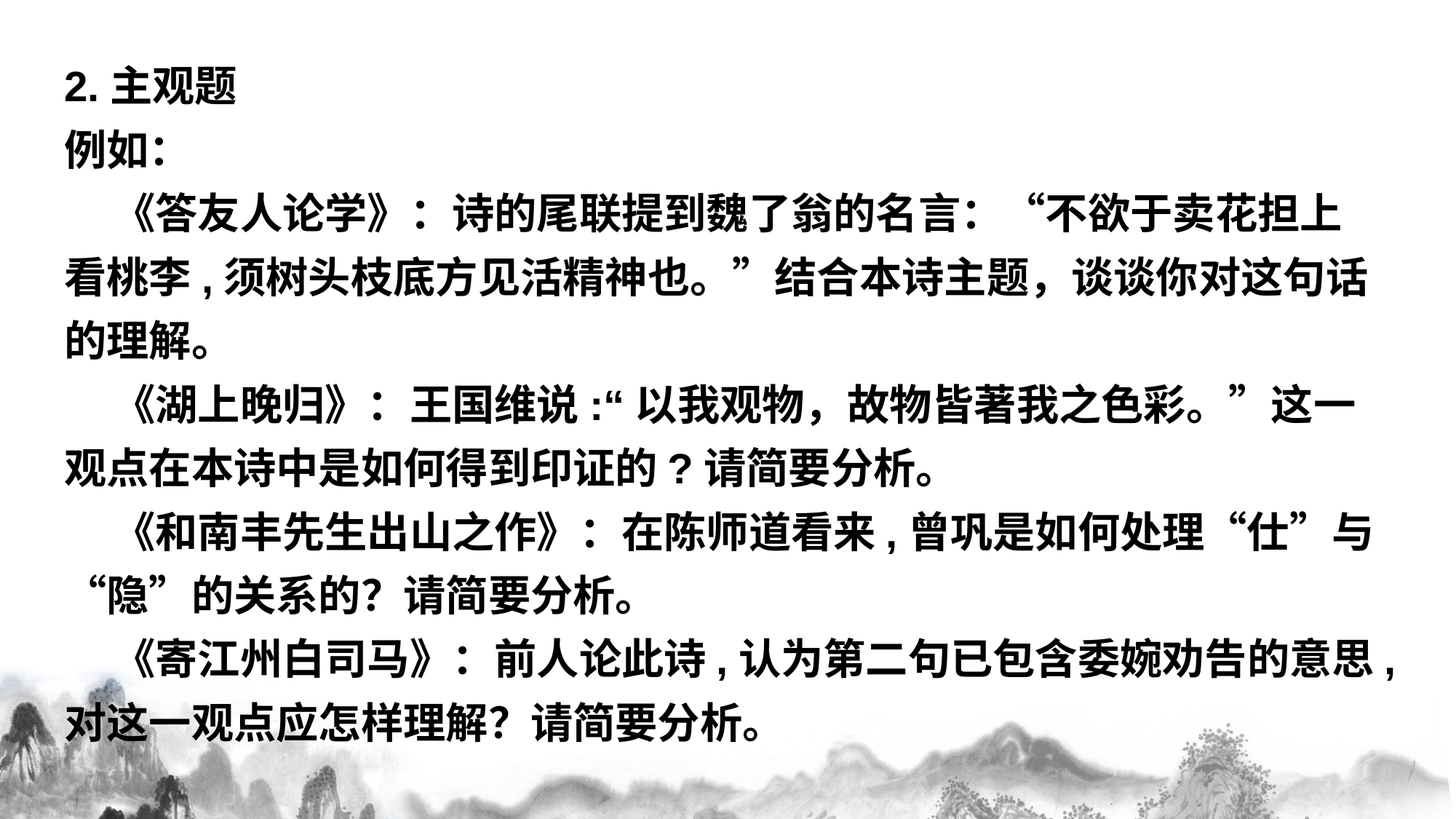

2.主观题
例如：
    《答友人论学》：诗的尾联提到魏了翁的名言：“不欲于卖花担上看桃李,须树头枝底方见活精神也。”结合本诗主题，谈谈你对这句话的理解。
    《湖上晚归》：王国维说:“以我观物，故物皆著我之色彩。”这一观点在本诗中是如何得到印证的?请简要分析。
    《和南丰先生出山之作》：在陈师道看来,曾巩是如何处理“仕”与“隐”的关系的？请简要分析。
    《寄江州白司马》：前人论此诗,认为第二句已包含委婉劝告的意思,对这一观点应怎样理解？请简要分析。